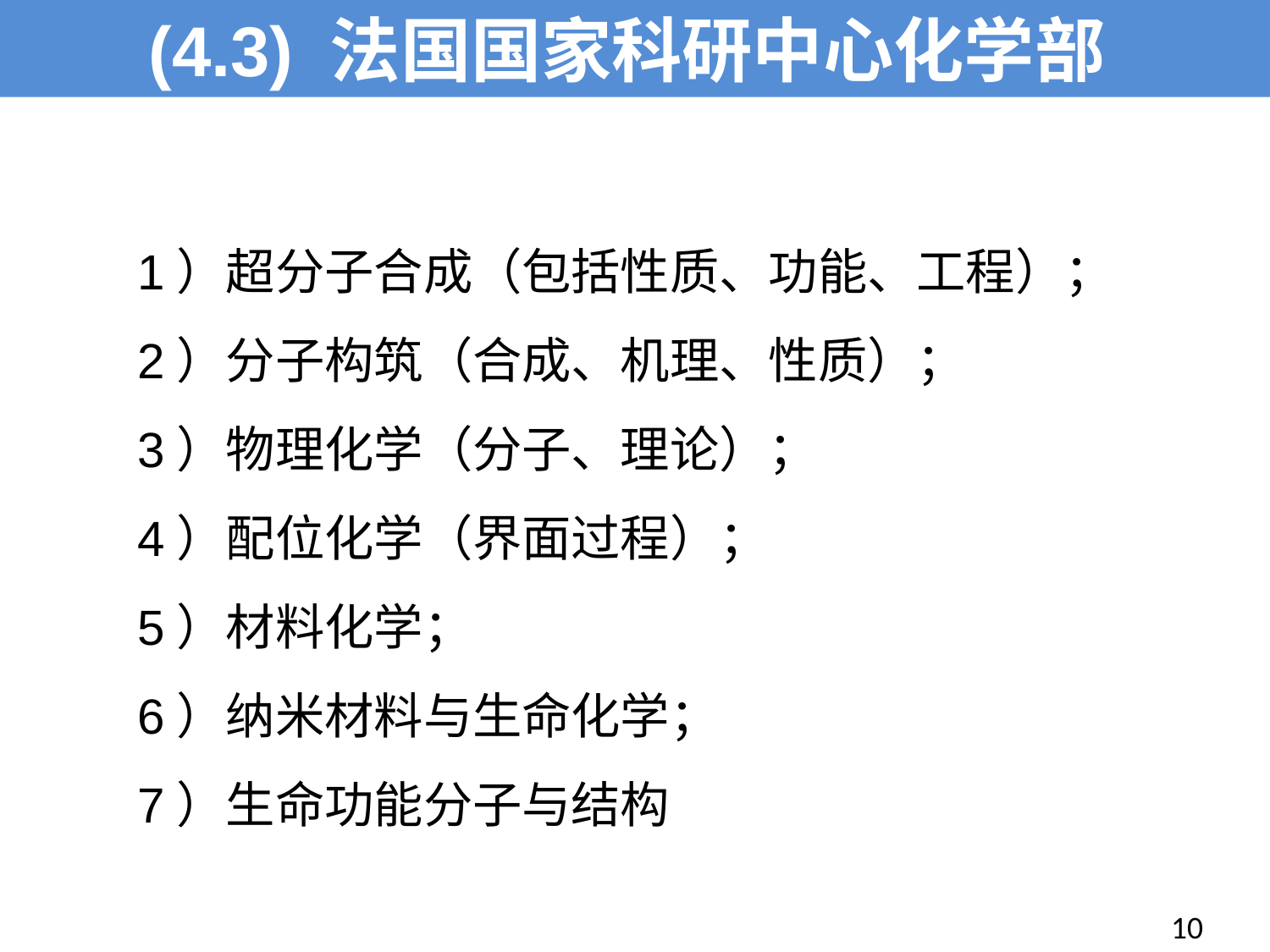

(4.3) 法国国家科研中心化学部
1）超分子合成（包括性质、功能、工程）；
2）分子构筑（合成、机理、性质）；
3）物理化学（分子、理论）；
4）配位化学（界面过程）；
5）材料化学；
6）纳米材料与生命化学；
7）生命功能分子与结构